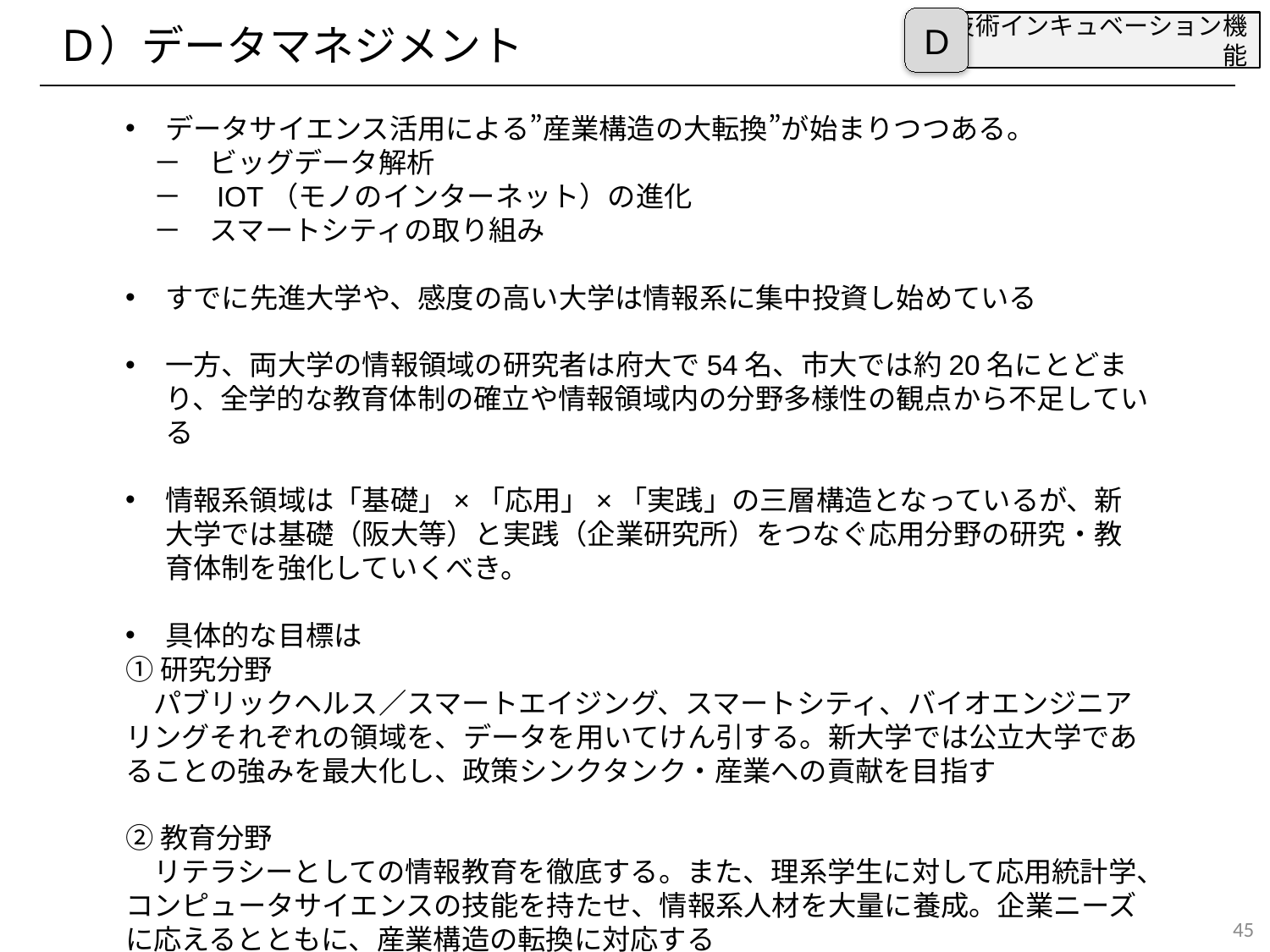

D
技術インキュベーション機能
Ｄ）データマネジメント
データサイエンス活用による”産業構造の大転換”が始まりつつある。
　－　ビッグデータ解析
　－　IOT（モノのインターネット）の進化
　－　スマートシティの取り組み

すでに先進大学や、感度の高い大学は情報系に集中投資し始めている

一方、両大学の情報領域の研究者は府大で54名、市大では約20名にとどまり、全学的な教育体制の確立や情報領域内の分野多様性の観点から不足している

情報系領域は「基礎」×「応用」×「実践」の三層構造となっているが、新大学では基礎（阪大等）と実践（企業研究所）をつなぐ応用分野の研究・教育体制を強化していくべき。

具体的な目標は
①研究分野
　パブリックヘルス／スマートエイジング、スマートシティ、バイオエンジニアリングそれぞれの領域を、データを用いてけん引する。新大学では公立大学であることの強みを最大化し、政策シンクタンク・産業への貢献を目指す

②教育分野
　リテラシーとしての情報教育を徹底する。また、理系学生に対して応用統計学、コンピュータサイエンスの技能を持たせ、情報系人材を大量に養成。企業ニーズに応えるとともに、産業構造の転換に対応する
45